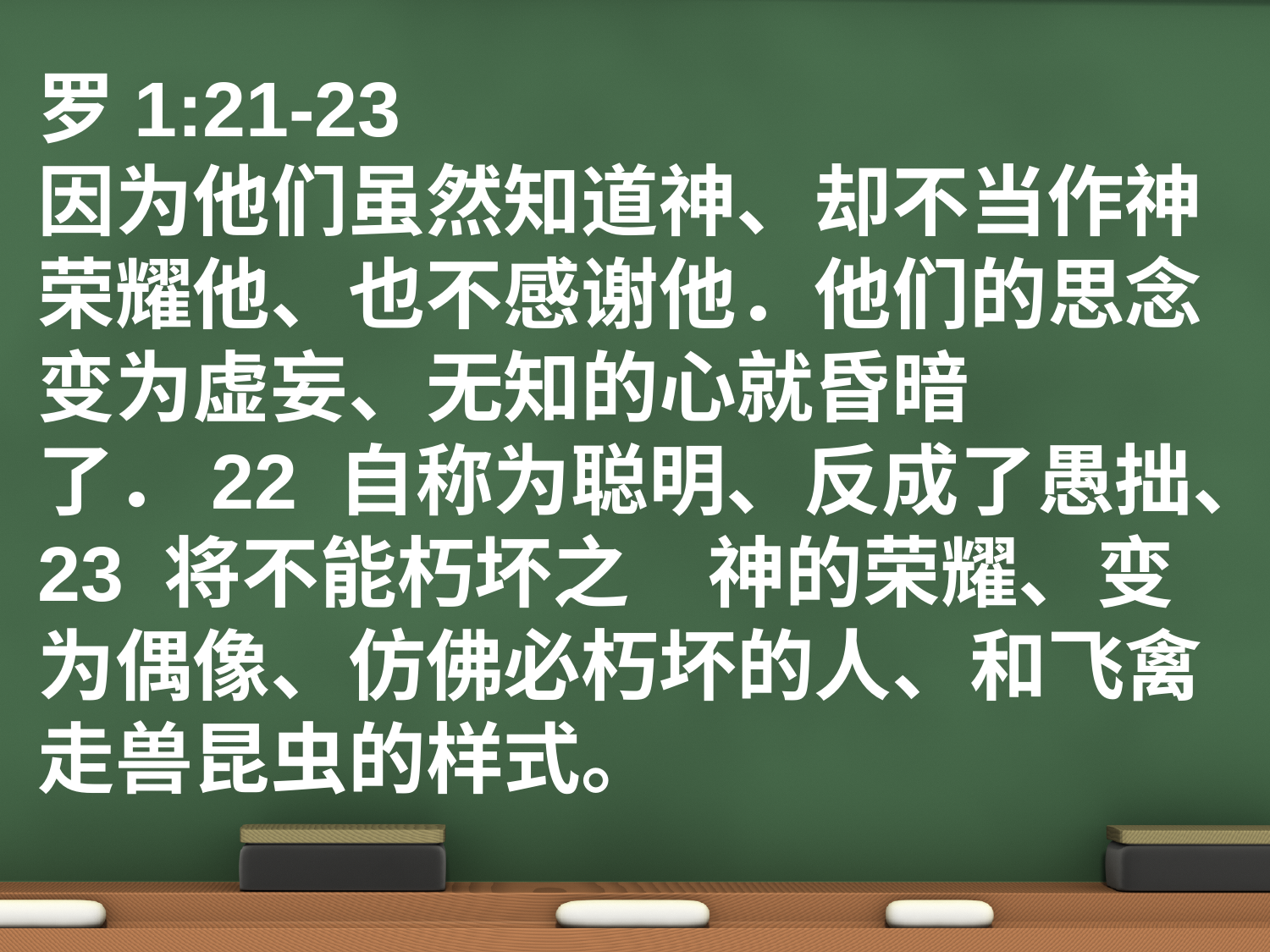

罗1:21-23
因为他们虽然知道神、却不当作神荣耀他、也不感谢他．他们的思念变为虚妄、无知的心就昏暗了．22 自称为聪明、反成了愚拙、23 将不能朽坏之　神的荣耀、变为偶像、仿佛必朽坏的人、和飞禽走兽昆虫的样式。